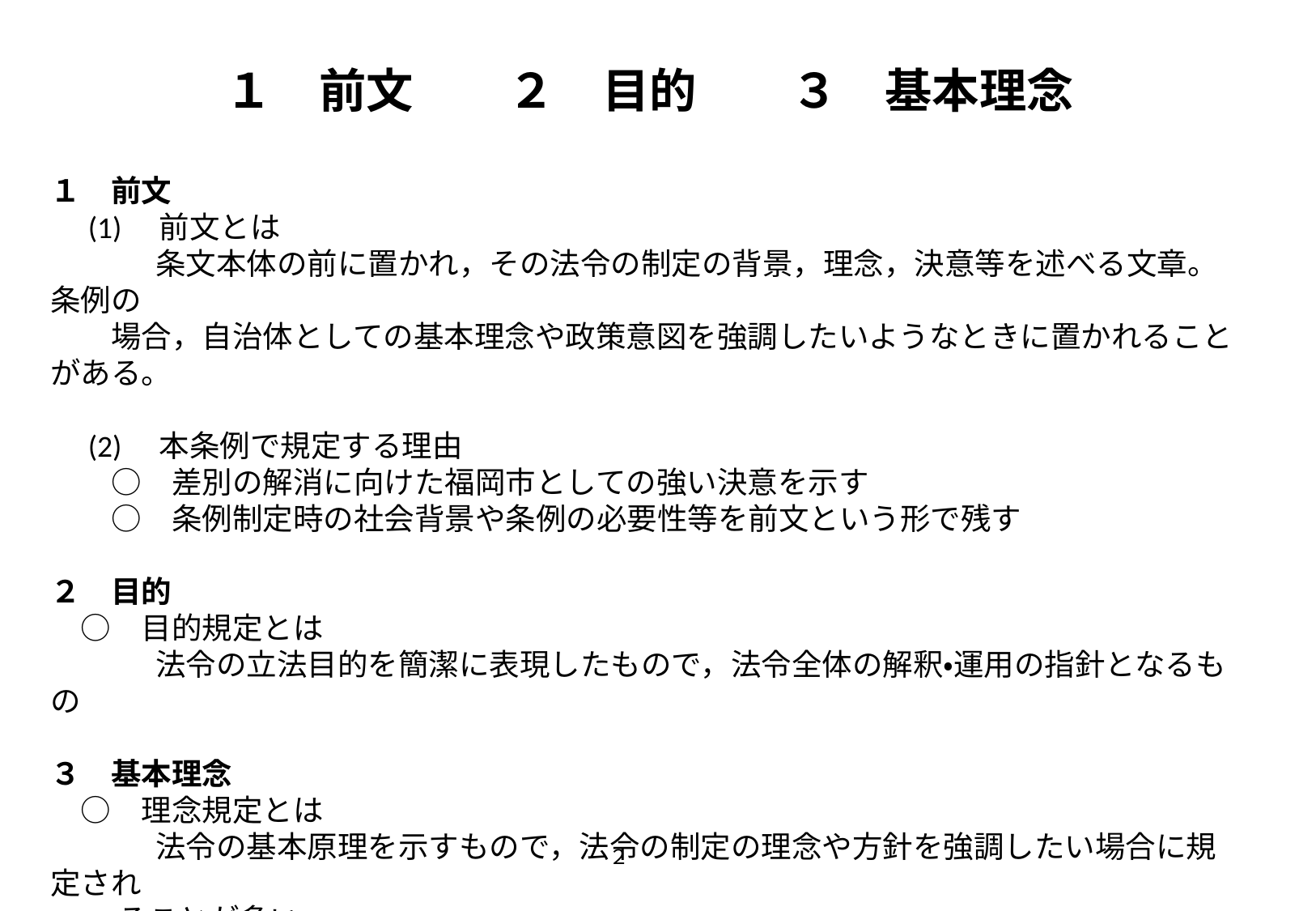

# １　前文　　２　目的　　３　基本理念
１　前文
　(1)　前文とは
　　　  条文本体の前に置かれ，その法令の制定の背景，理念，決意等を述べる文章。条例の
　　場合，自治体としての基本理念や政策意図を強調したいようなときに置かれることがある。

　(2)　本条例で規定する理由
　　○　差別の解消に向けた福岡市としての強い決意を示す
　　○　条例制定時の社会背景や条例の必要性等を前文という形で残す

２　目的
　○　目的規定とは
　　　  法令の立法目的を簡潔に表現したもので，法令全体の解釈・運用の指針となるもの

３　基本理念
　○　理念規定とは
　　　  法令の基本原理を示すもので，法令の制定の理念や方針を強調したい場合に規定され
　　 ることが多い

２